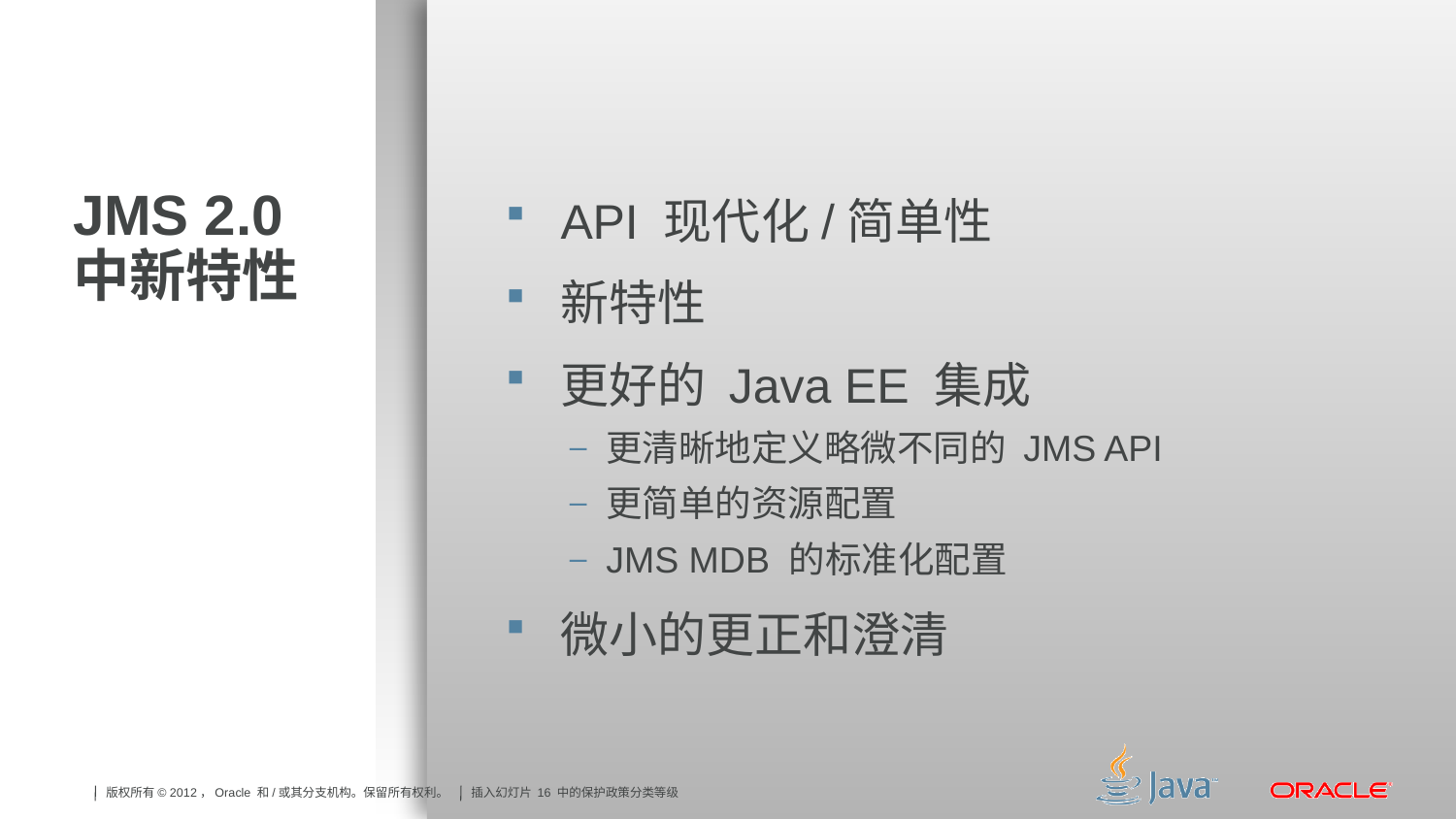

API 现代化/简单性
新特性
更好的 Java EE 集成
更清晰地定义略微不同的 JMS API
更简单的资源配置
JMS MDB 的标准化配置
微小的更正和澄清
# JMS 2.0 中新特性